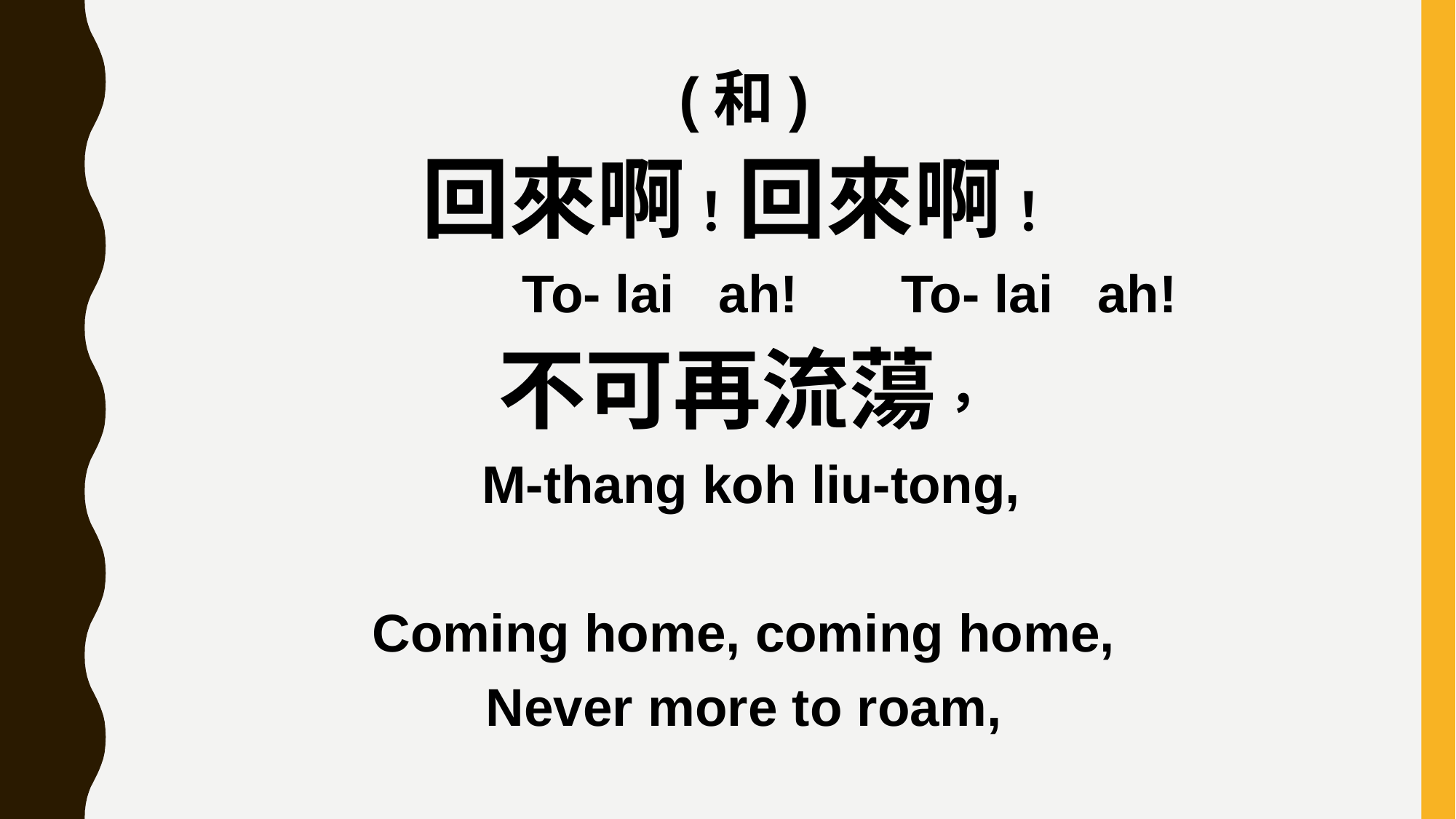

(和)
回來啊！回來啊！
                      To- lai   ah!       To- lai   ah!
不可再流蕩，
 M-thang koh liu-tong,

Coming home, coming home,
Never more to roam,